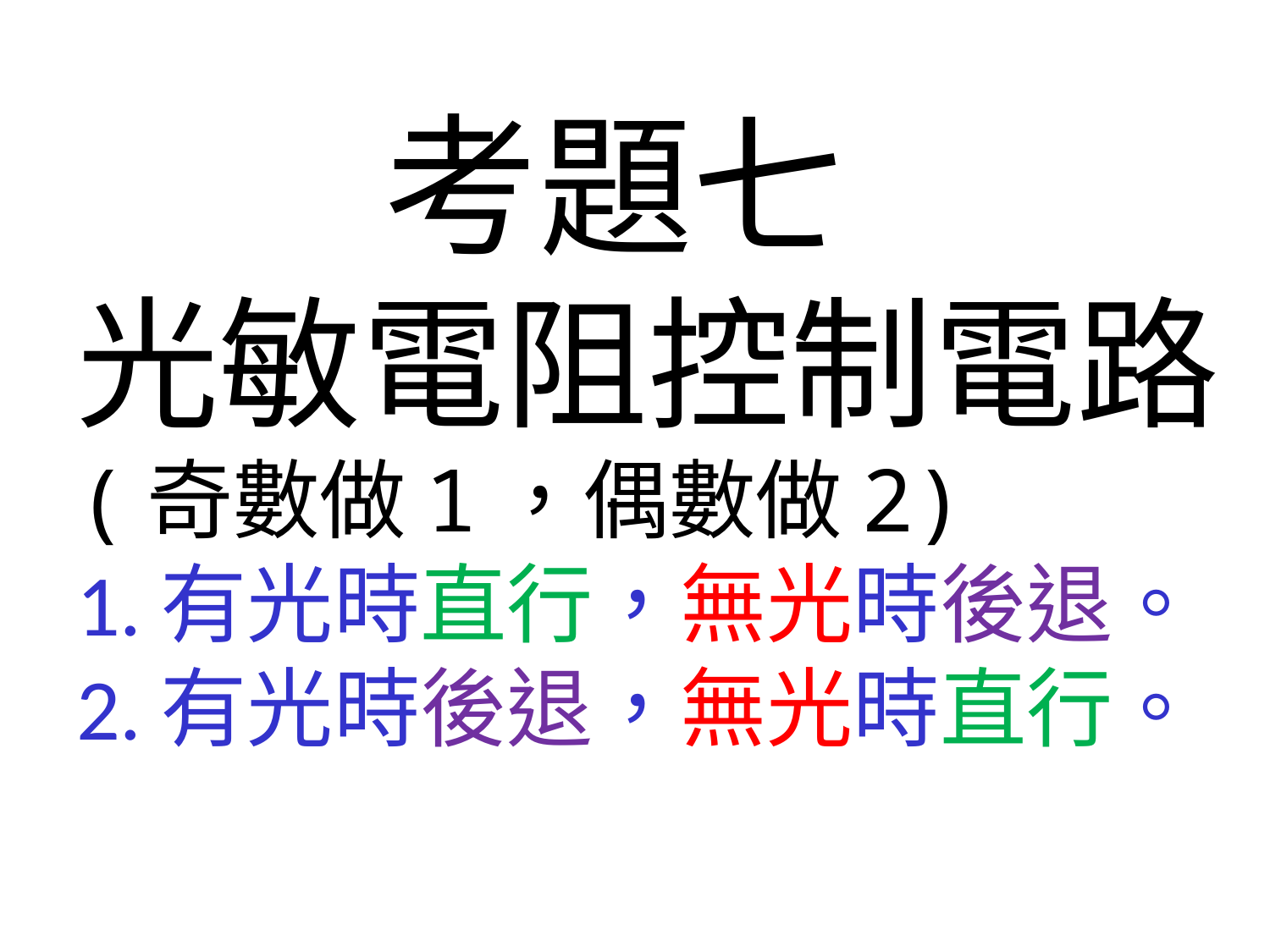

# 考題七 光敏電阻控制電路 (奇數做1，偶數做2) 1.有光時直行，無光時後退。 2.有光時後退，無光時直行。